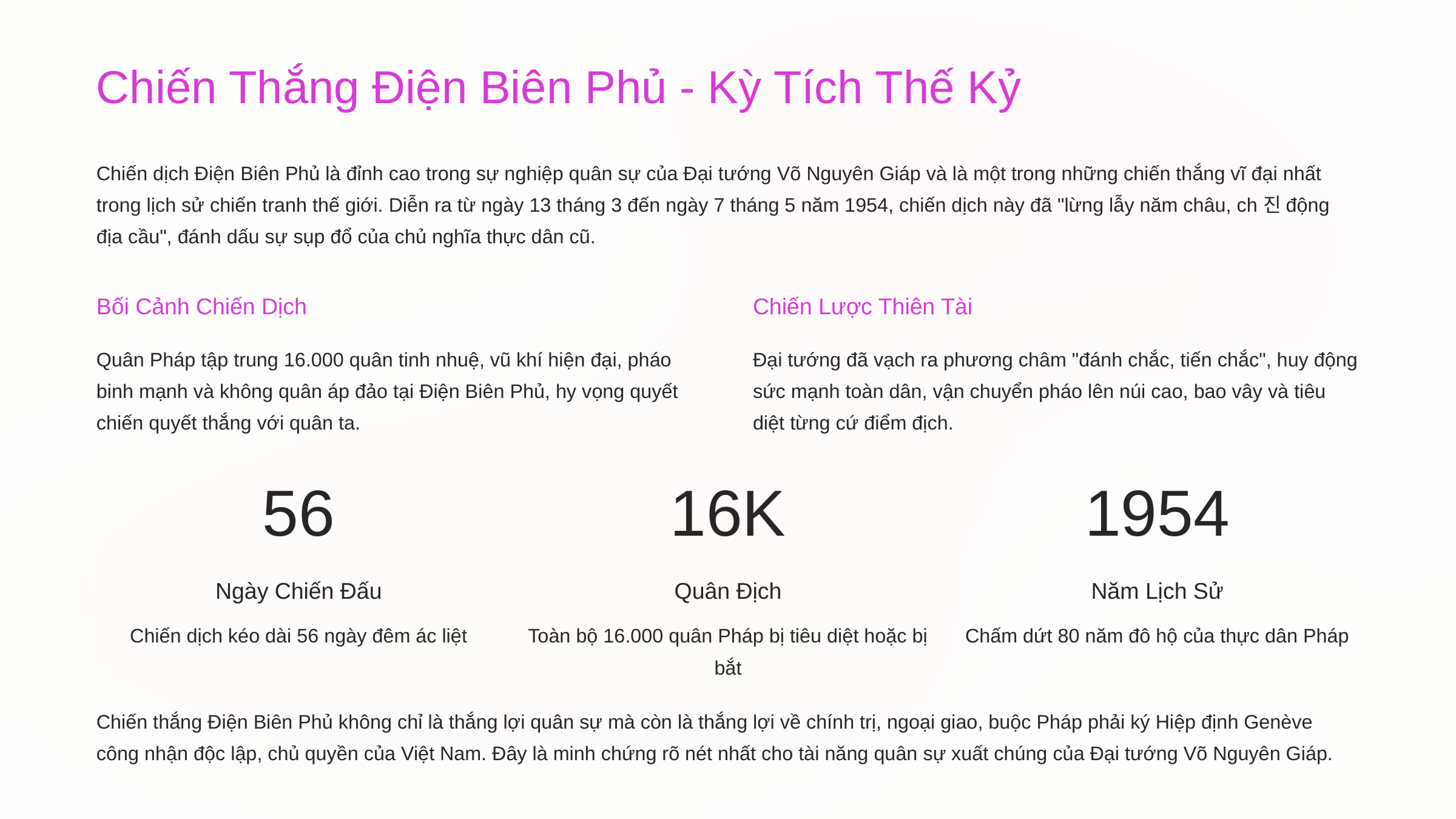

Chiến Thắng Điện Biên Phủ - Kỳ Tích Thế Kỷ
Chiến dịch Điện Biên Phủ là đỉnh cao trong sự nghiệp quân sự của Đại tướng Võ Nguyên Giáp và là một trong những chiến thắng vĩ đại nhất trong lịch sử chiến tranh thế giới. Diễn ra từ ngày 13 tháng 3 đến ngày 7 tháng 5 năm 1954, chiến dịch này đã "lừng lẫy năm châu, ch진động địa cầu", đánh dấu sự sụp đổ của chủ nghĩa thực dân cũ.
Bối Cảnh Chiến Dịch
Chiến Lược Thiên Tài
Quân Pháp tập trung 16.000 quân tinh nhuệ, vũ khí hiện đại, pháo binh mạnh và không quân áp đảo tại Điện Biên Phủ, hy vọng quyết chiến quyết thắng với quân ta.
Đại tướng đã vạch ra phương châm "đánh chắc, tiến chắc", huy động sức mạnh toàn dân, vận chuyển pháo lên núi cao, bao vây và tiêu diệt từng cứ điểm địch.
56
16K
1954
Ngày Chiến Đấu
Quân Địch
Năm Lịch Sử
Chiến dịch kéo dài 56 ngày đêm ác liệt
Toàn bộ 16.000 quân Pháp bị tiêu diệt hoặc bị bắt
Chấm dứt 80 năm đô hộ của thực dân Pháp
Chiến thắng Điện Biên Phủ không chỉ là thắng lợi quân sự mà còn là thắng lợi về chính trị, ngoại giao, buộc Pháp phải ký Hiệp định Genève công nhận độc lập, chủ quyền của Việt Nam. Đây là minh chứng rõ nét nhất cho tài năng quân sự xuất chúng của Đại tướng Võ Nguyên Giáp.